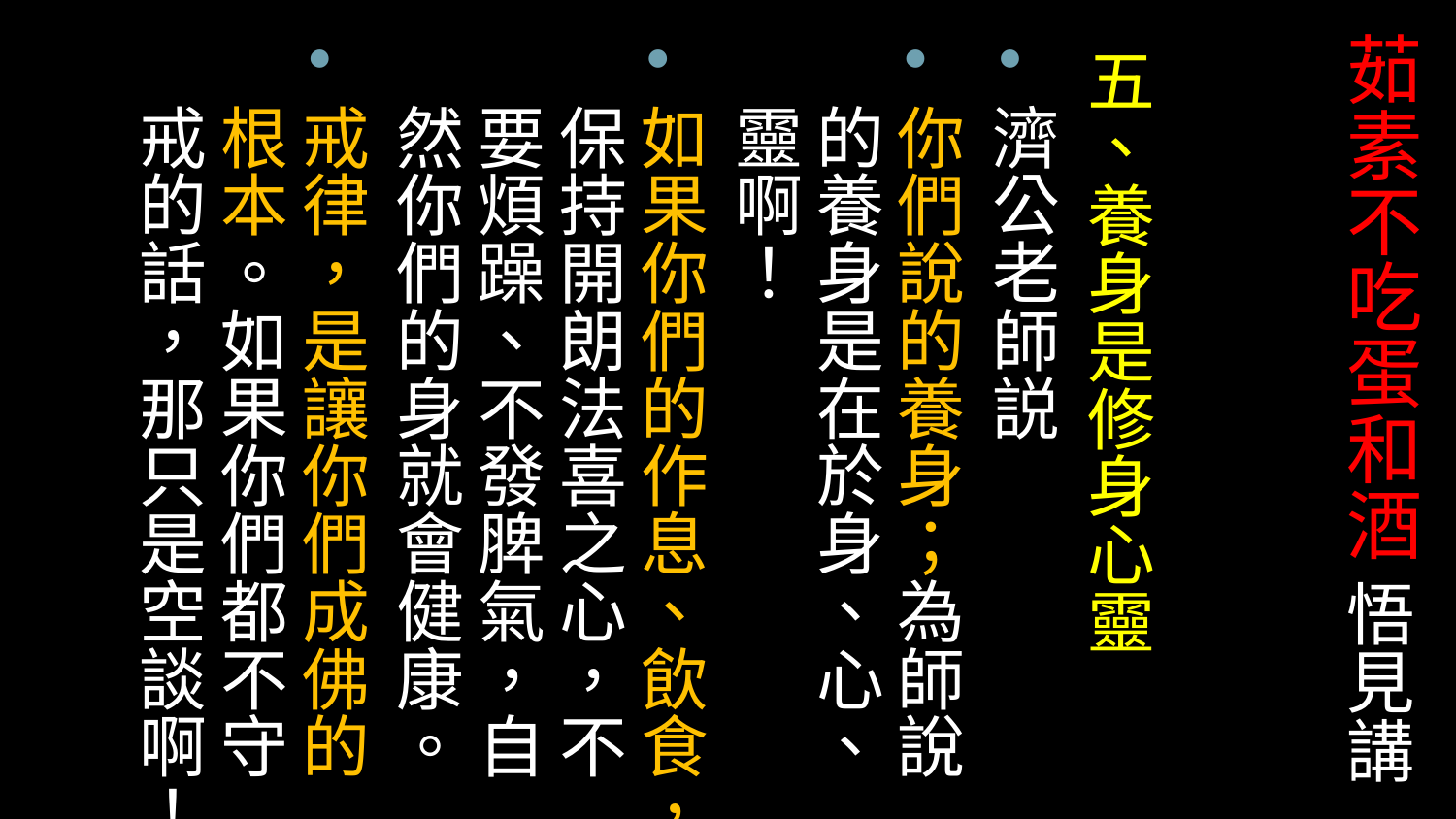

# 茹素不吃蛋和酒 悟見講
五、養身是修身心靈
濟公老師説
你們說的養身；為師說的養身是在於身、心、靈啊！
如果你們的作息、飲食，保持開朗法喜之心，不要煩躁、不發脾氣，自然你們的身就會健康。
戒律，是讓你們成佛的根本。如果你們都不守戒的話，那只是空談啊！